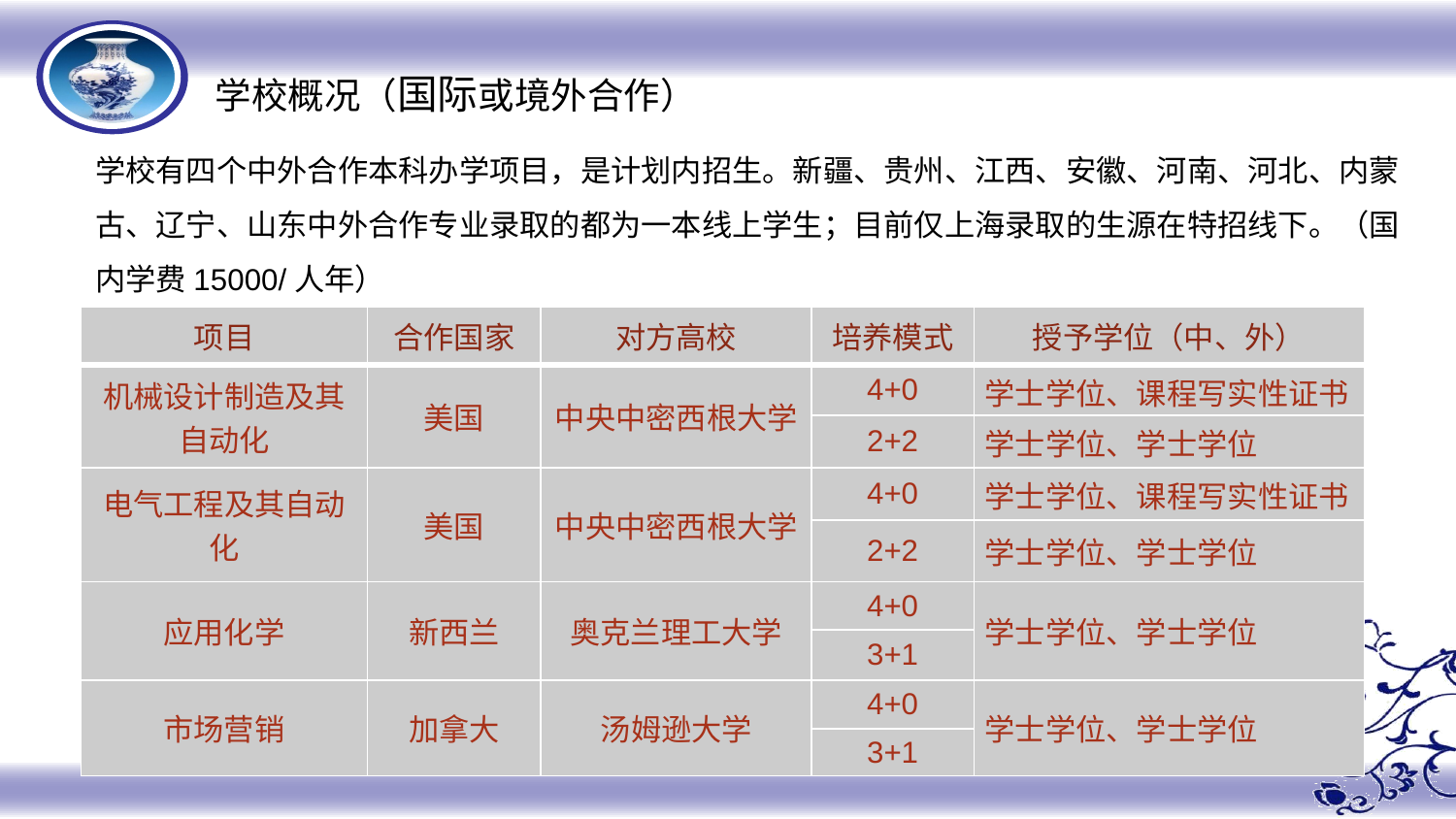

学校概况（国际或境外合作）
学校有四个中外合作本科办学项目，是计划内招生。新疆、贵州、江西、安徽、河南、河北、内蒙古、辽宁、山东中外合作专业录取的都为一本线上学生；目前仅上海录取的生源在特招线下。（国内学费15000/人年）
| 项目 | 合作国家 | 对方高校 | 培养模式 | 授予学位（中、外） |
| --- | --- | --- | --- | --- |
| 机械设计制造及其 自动化 | 美国 | 中央中密西根大学 | 4+0 | 学士学位、课程写实性证书 |
|  |  |  | 2+2 | 学士学位、学士学位 |
| 电气工程及其自动化 | 美国 | 中央中密西根大学 | 4+0 | 学士学位、课程写实性证书 |
|  |  |  | 2+2 | 学士学位、学士学位 |
| 应用化学 | 新西兰 | 奥克兰理工大学 | 4+0 | 学士学位、学士学位 |
|  |  |  | 3+1 |  |
| 市场营销 | 加拿大 | 汤姆逊大学 | 4+0 | 学士学位、学士学位 |
|  |  |  | 3+1 |  |